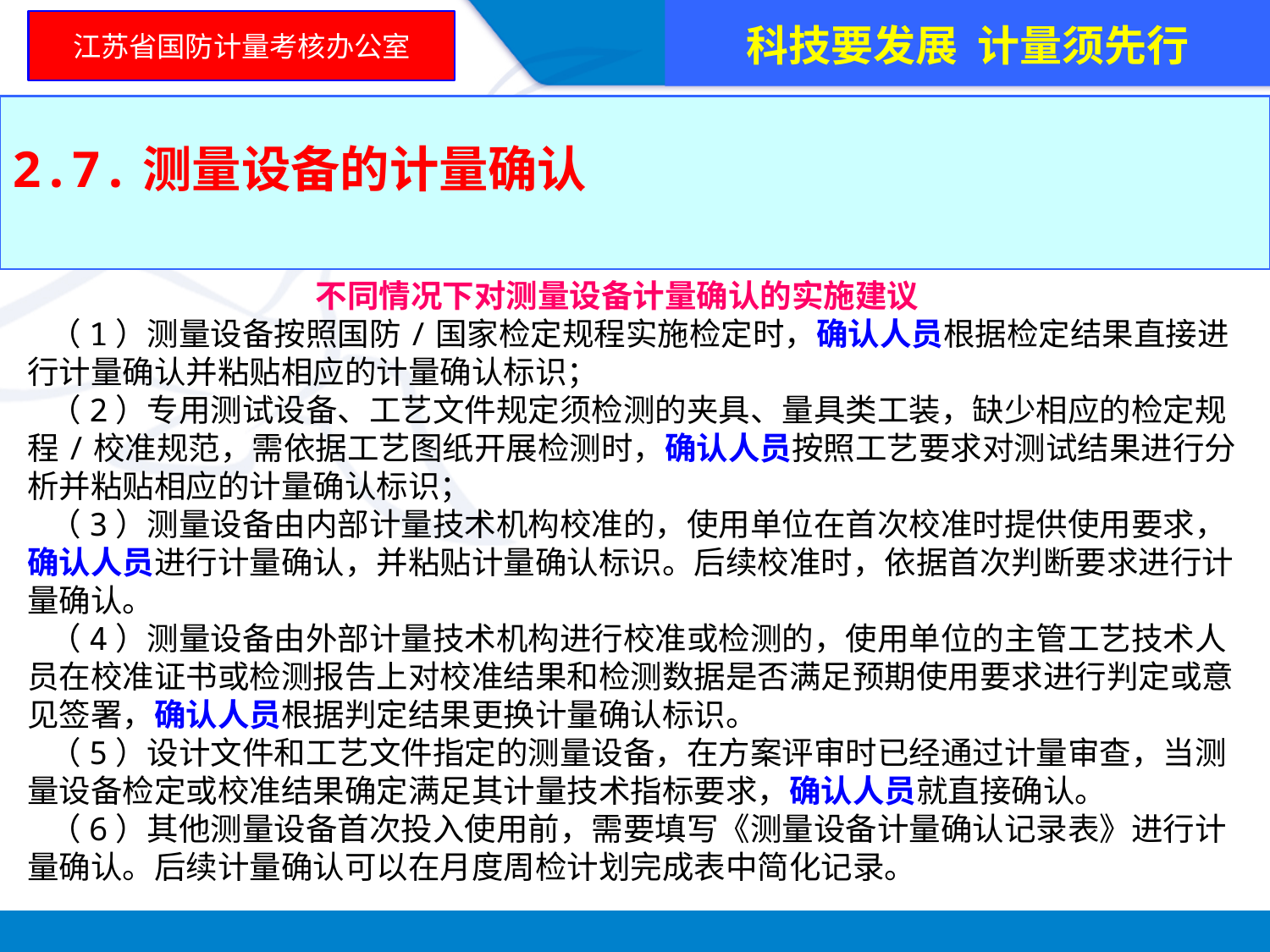

科技要发展  计量须先行
江苏省国防计量考核办公室
2.7.测量设备的计量确认

                                       不同情况下对测量设备计量确认的实施建议
  （1）测量设备按照国防/国家检定规程实施检定时，确认人员根据检定结果直接进行计量确认并粘贴相应的计量确认标识；
  （2）专用测试设备、工艺文件规定须检测的夹具、量具类工装，缺少相应的检定规程/校准规范，需依据工艺图纸开展检测时，确认人员按照工艺要求对测试结果进行分析并粘贴相应的计量确认标识；
  （3）测量设备由内部计量技术机构校准的，使用单位在首次校准时提供使用要求，确认人员进行计量确认，并粘贴计量确认标识。后续校准时，依据首次判断要求进行计量确认。
  （4）测量设备由外部计量技术机构进行校准或检测的，使用单位的主管工艺技术人员在校准证书或检测报告上对校准结果和检测数据是否满足预期使用要求进行判定或意见签署，确认人员根据判定结果更换计量确认标识。
  （5）设计文件和工艺文件指定的测量设备，在方案评审时已经通过计量审查，当测量设备检定或校准结果确定满足其计量技术指标要求，确认人员就直接确认。
  （6）其他测量设备首次投入使用前，需要填写《测量设备计量确认记录表》进行计量确认。后续计量确认可以在月度周检计划完成表中简化记录。